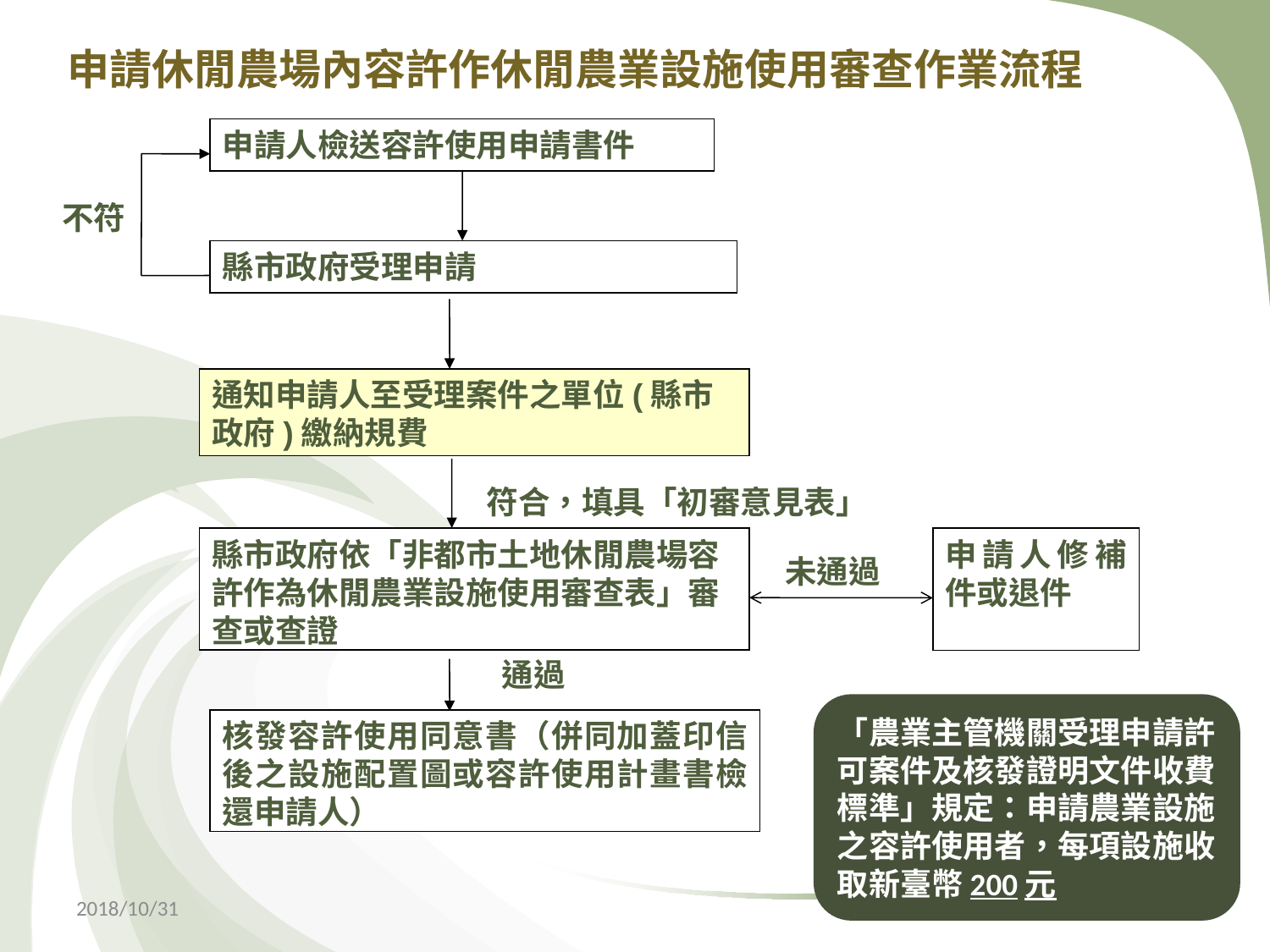

# 申請休閒農場內容許作休閒農業設施使用審查作業流程

申請人檢送容許使用申請書件

不符

縣市政府受理申請

通知申請人至受理案件之單位(縣市政府)繳納規費

符合，填具「初審意見表」
縣市政府依「非都市土地休閒農場容許作為休閒農業設施使用審查表」審查或查證
申請人修補件或退件
未通過

通過

核發容許使用同意書（併同加蓋印信後之設施配置圖或容許使用計畫書檢還申請人）

「農業主管機關受理申請許可案件及核發證明文件收費標準」規定：申請農業設施之容許使用者，每項設施收取新臺幣200元
2018/10/31